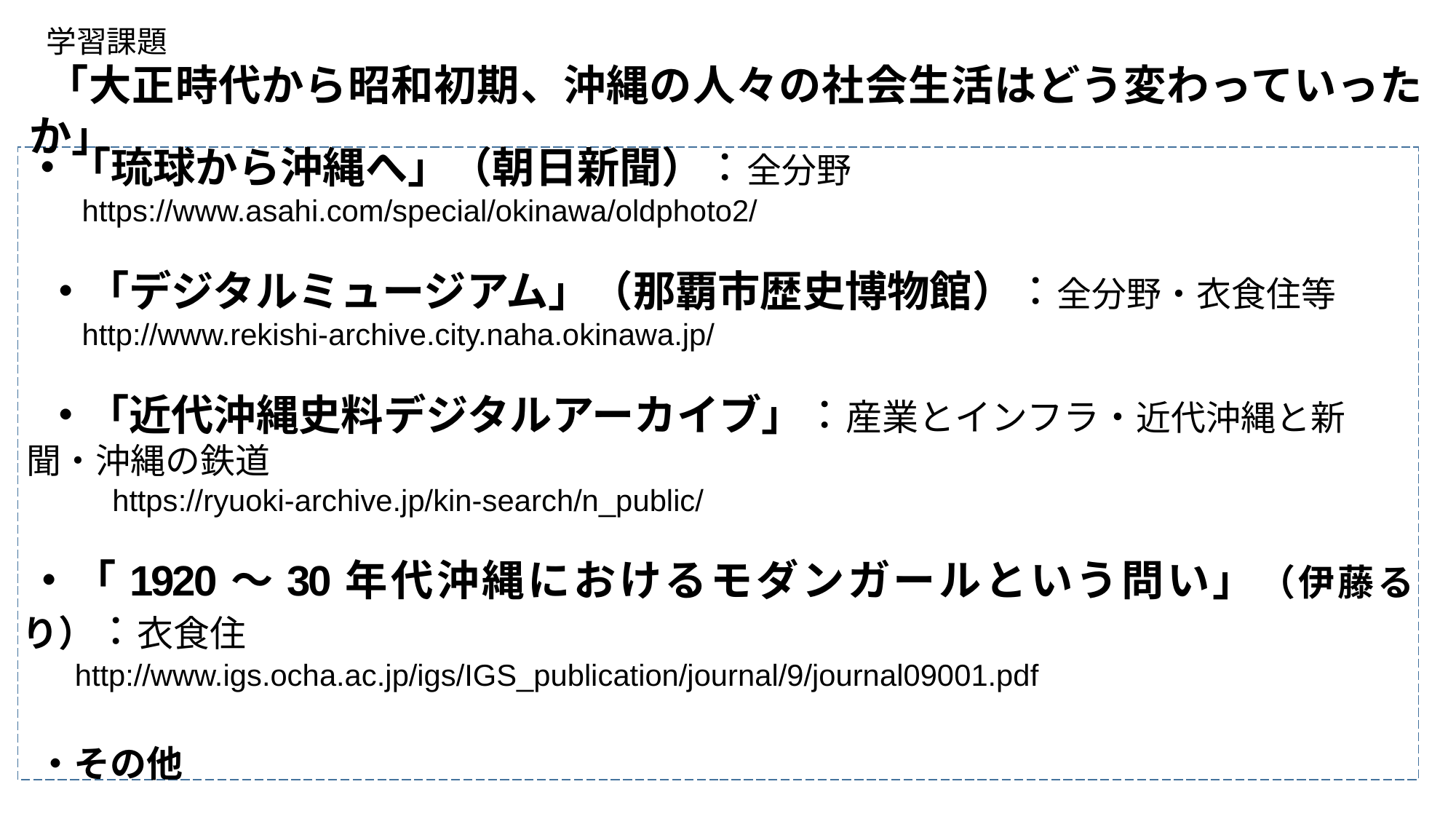

学習課題
「大正時代から昭和初期、沖縄の人々の社会生活はどう変わっていったか」
・「琉球から沖縄へ」（朝日新聞）：全分野
　https://www.asahi.com/special/okinawa/oldphoto2/
・「デジタルミュージアム」（那覇市歴史博物館）：全分野・衣食住等
　http://www.rekishi-archive.city.naha.okinawa.jp/
・「近代沖縄史料デジタルアーカイブ」：産業とインフラ・近代沖縄と新聞・沖縄の鉄道
　　https://ryuoki-archive.jp/kin-search/n_public/
・「1920～30年代沖縄におけるモダンガールという問い」（伊藤るり）：衣食住
　http://www.igs.ocha.ac.jp/igs/IGS_publication/journal/9/journal09001.pdf
・その他